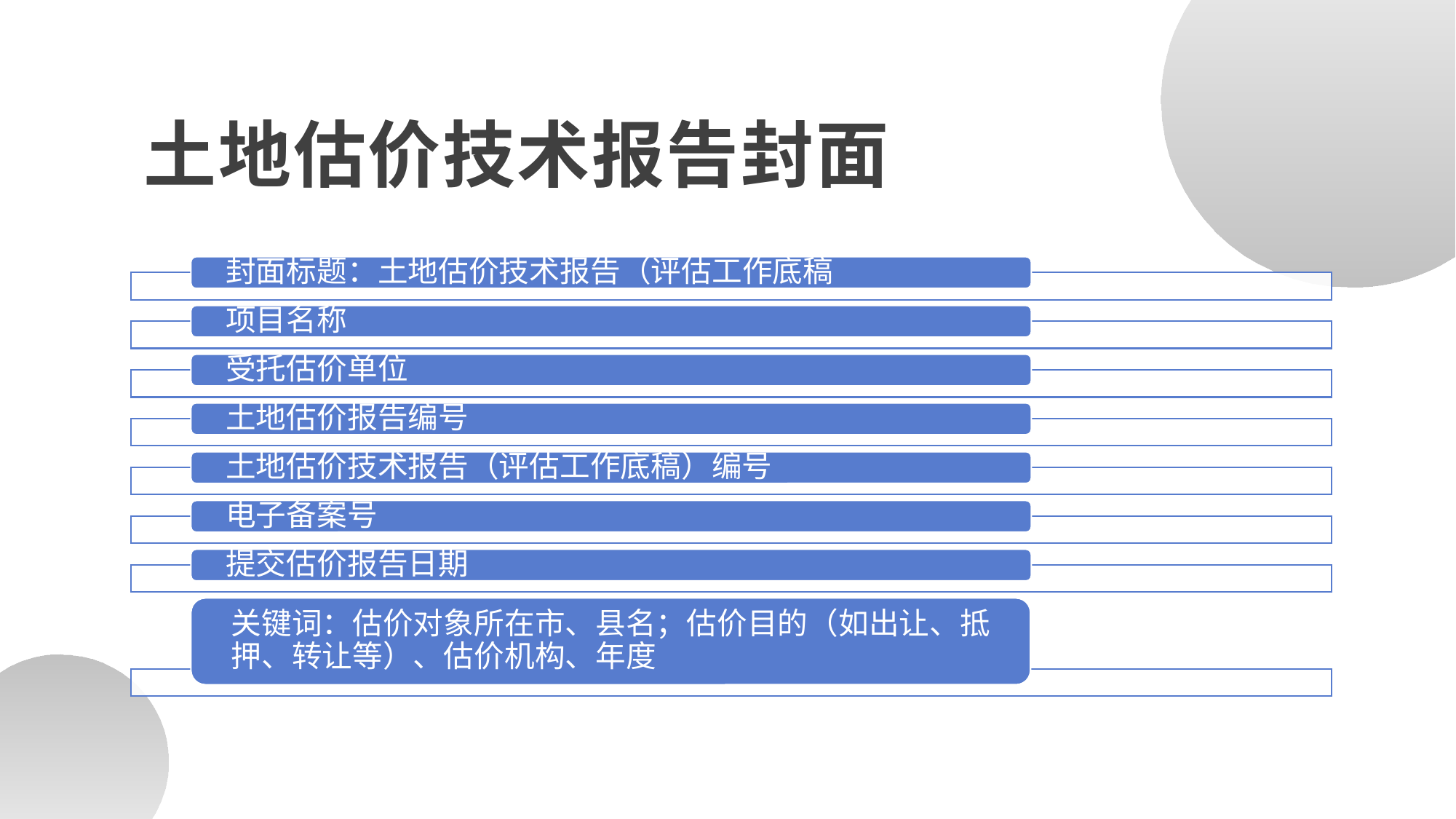

土地估价技术报告封面
封面标题：土地估价技术报告（评估工作底稿
项目名称
受托估价单位
土地估价报告编号
土地估价技术报告（评估工作底稿）编号
电子备案号
提交估价报告日期
关键词：估价对象所在市、县名；估价目的（如出让、抵押、转让等）、估价机构、年度